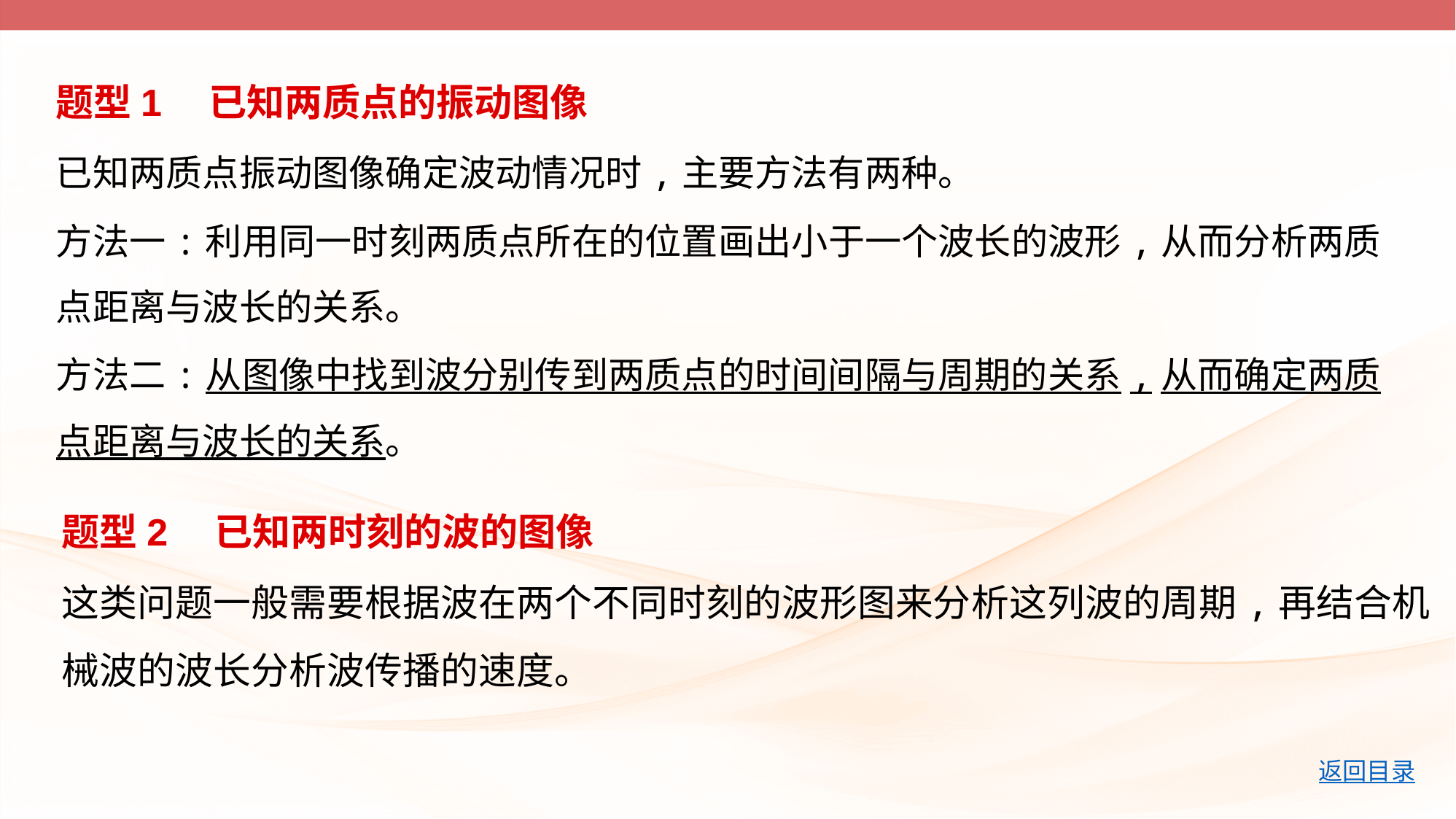

题型1　已知两质点的振动图像
已知两质点振动图像确定波动情况时,主要方法有两种。
方法一:利用同一时刻两质点所在的位置画出小于一个波长的波形,从而分析两质点距离与波长的关系。
方法二:从图像中找到波分别传到两质点的时间间隔与周期的关系,从而确定两质点距离与波长的关系。
题型2　已知两时刻的波的图像
这类问题一般需要根据波在两个不同时刻的波形图来分析这列波的周期,再结合机
械波的波长分析波传播的速度。